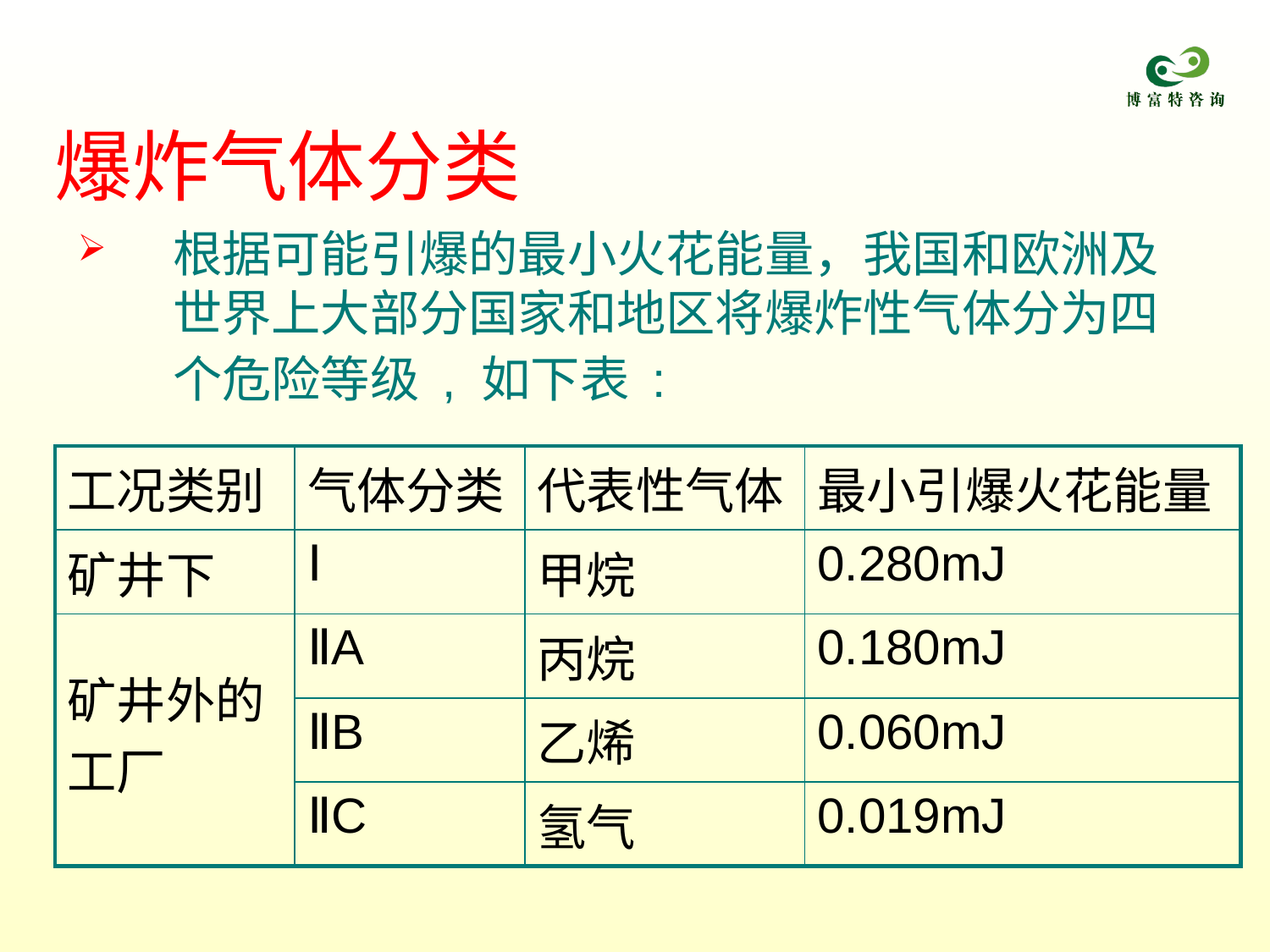

# 爆炸气体分类
根据可能引爆的最小火花能量，我国和欧洲及世界上大部分国家和地区将爆炸性气体分为四个危险等级 , 如下表 :
| 工况类别 | 气体分类 | 代表性气体 | 最小引爆火花能量 |
| --- | --- | --- | --- |
| 矿井下 | Ⅰ | 甲烷 | 0.280mJ |
| 矿井外的工厂 | ⅡA | 丙烷 | 0.180mJ |
|  | ⅡB | 乙烯 | 0.060mJ |
|  | ⅡC | 氢气 | 0.019mJ |
33